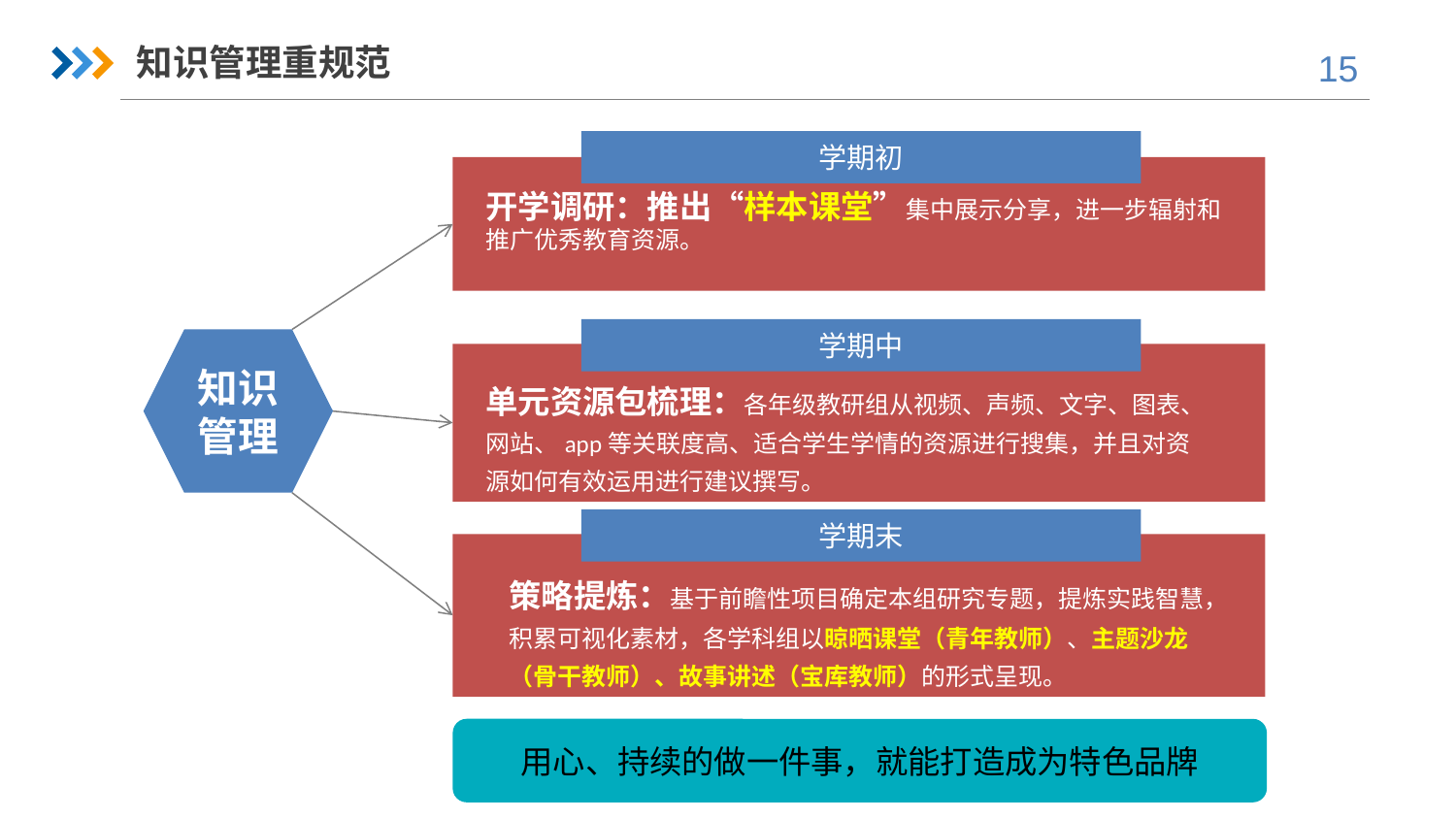

知识管理重规范
学期初

开学调研：推出“样本课堂”集中展示分享，进一步辐射和推广优秀教育资源。
学期中
知识管理

单元资源包梳理：各年级教研组从视频、声频、文字、图表、网站、app等关联度高、适合学生学情的资源进行搜集，并且对资源如何有效运用进行建议撰写。

学期末

策略提炼：基于前瞻性项目确定本组研究专题，提炼实践智慧，积累可视化素材，各学科组以晾晒课堂（青年教师）、主题沙龙（骨干教师）、故事讲述（宝库教师）的形式呈现。
用心、持续的做一件事，就能打造成为特色品牌